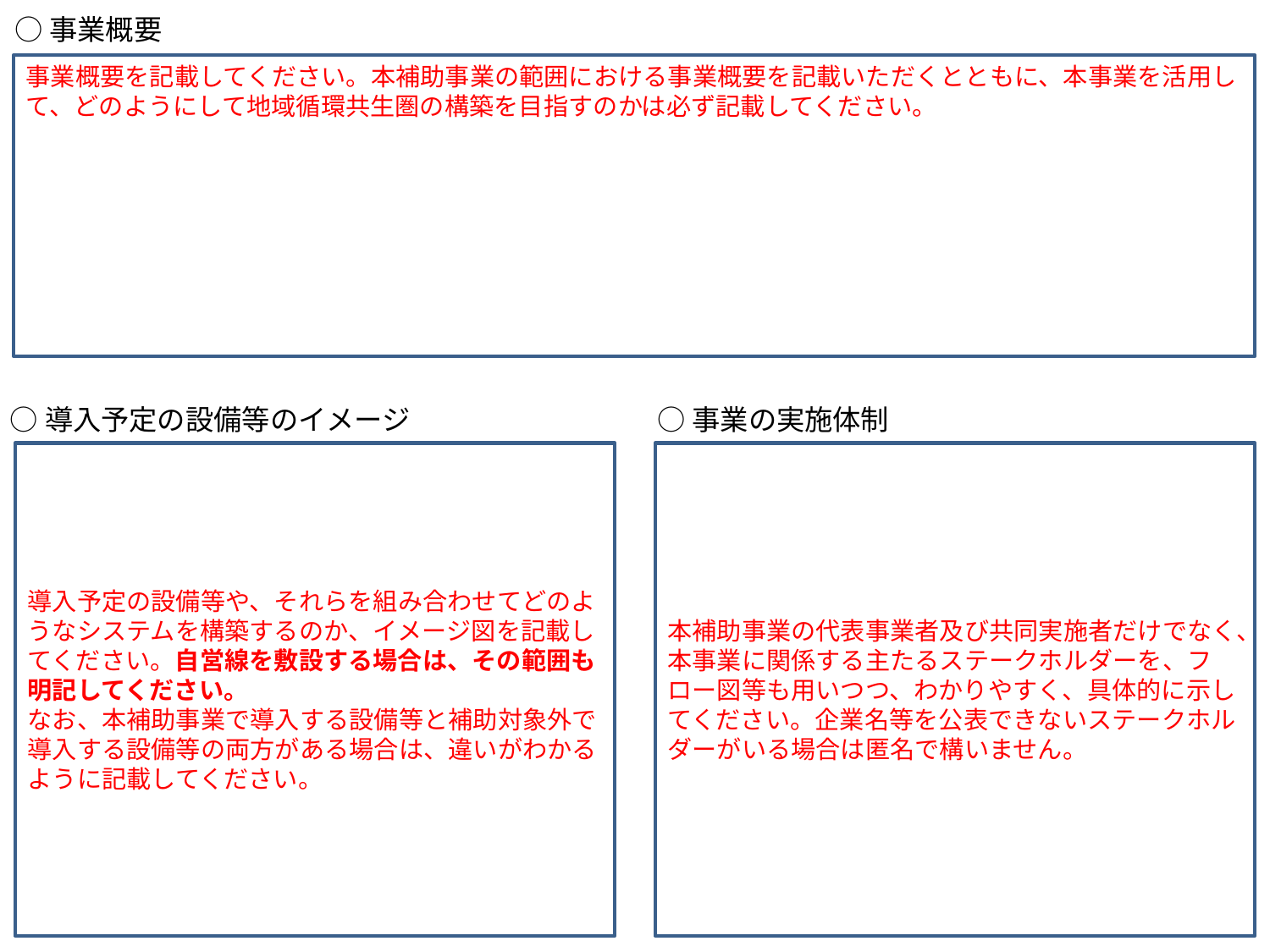

○事業概要
事業概要を記載してください。本補助事業の範囲における事業概要を記載いただくとともに、本事業を活用して、どのようにして地域循環共生圏の構築を目指すのかは必ず記載してください。
○導入予定の設備等のイメージ
○事業の実施体制
導入予定の設備等や、それらを組み合わせてどのようなシステムを構築するのか、イメージ図を記載してください。自営線を敷設する場合は、その範囲も明記してください。
なお、本補助事業で導入する設備等と補助対象外で導入する設備等の両方がある場合は、違いがわかるように記載してください。
本補助事業の代表事業者及び共同実施者だけでなく、本事業に関係する主たるステークホルダーを、フロー図等も用いつつ、わかりやすく、具体的に示してください。企業名等を公表できないステークホルダーがいる場合は匿名で構いません。